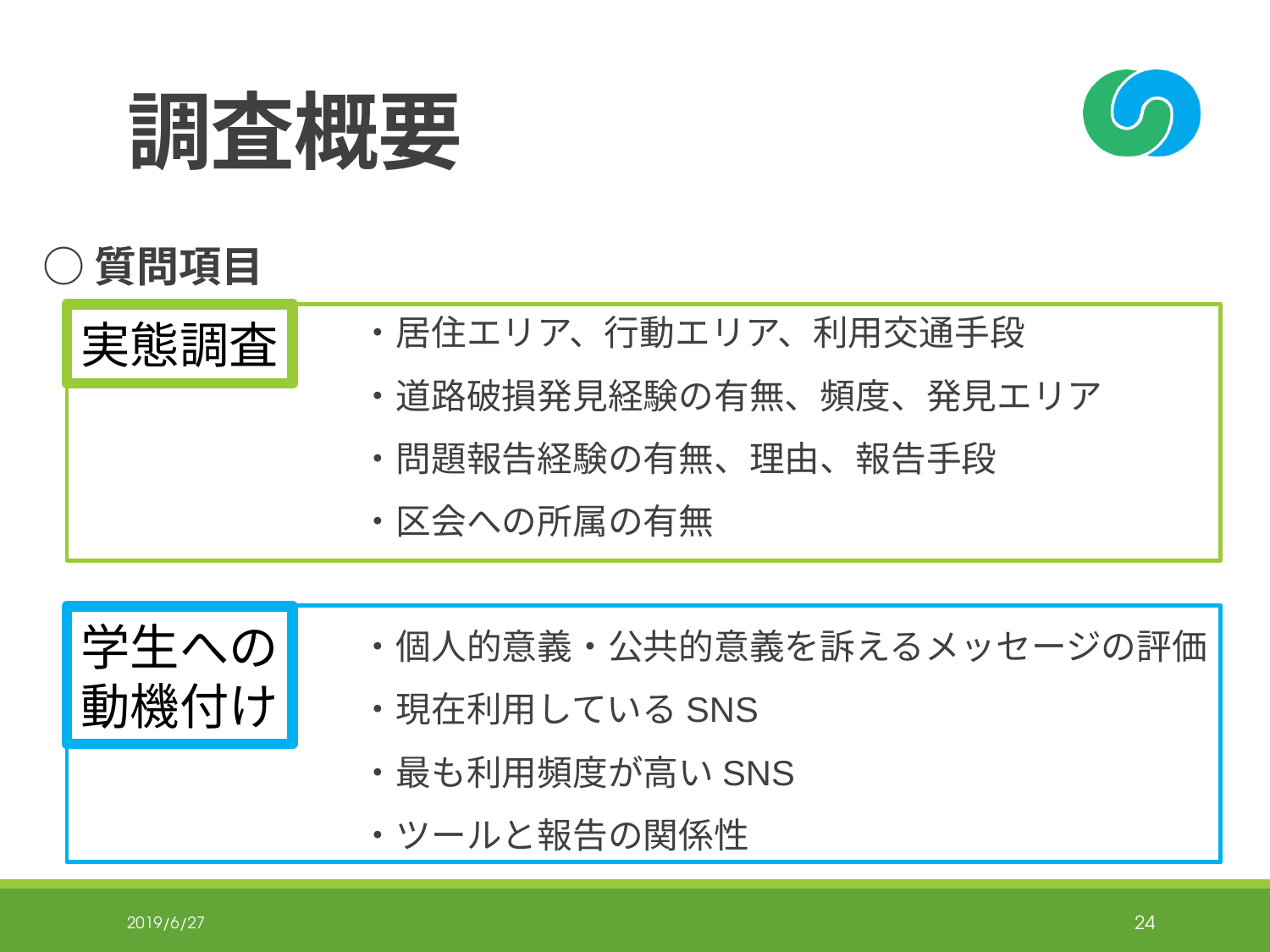

# 調査概要
○質問項目
　　　　　　　　　・居住エリア、行動エリア、利用交通手段
　　　　　　　　　・道路破損発見経験の有無、頻度、発見エリア
　　　　　　　　　・問題報告経験の有無、理由、報告手段
　　　　　　　　　・区会への所属の有無

　　　　　　　　　・個人的意義・公共的意義を訴えるメッセージの評価
　　　　　　　　　・現在利用しているSNS
　　　　　　　　　・最も利用頻度が高いSNS
　　　　　　　　　・ツールと報告の関係性

実態調査

学生への
動機付け
2019/6/27
24